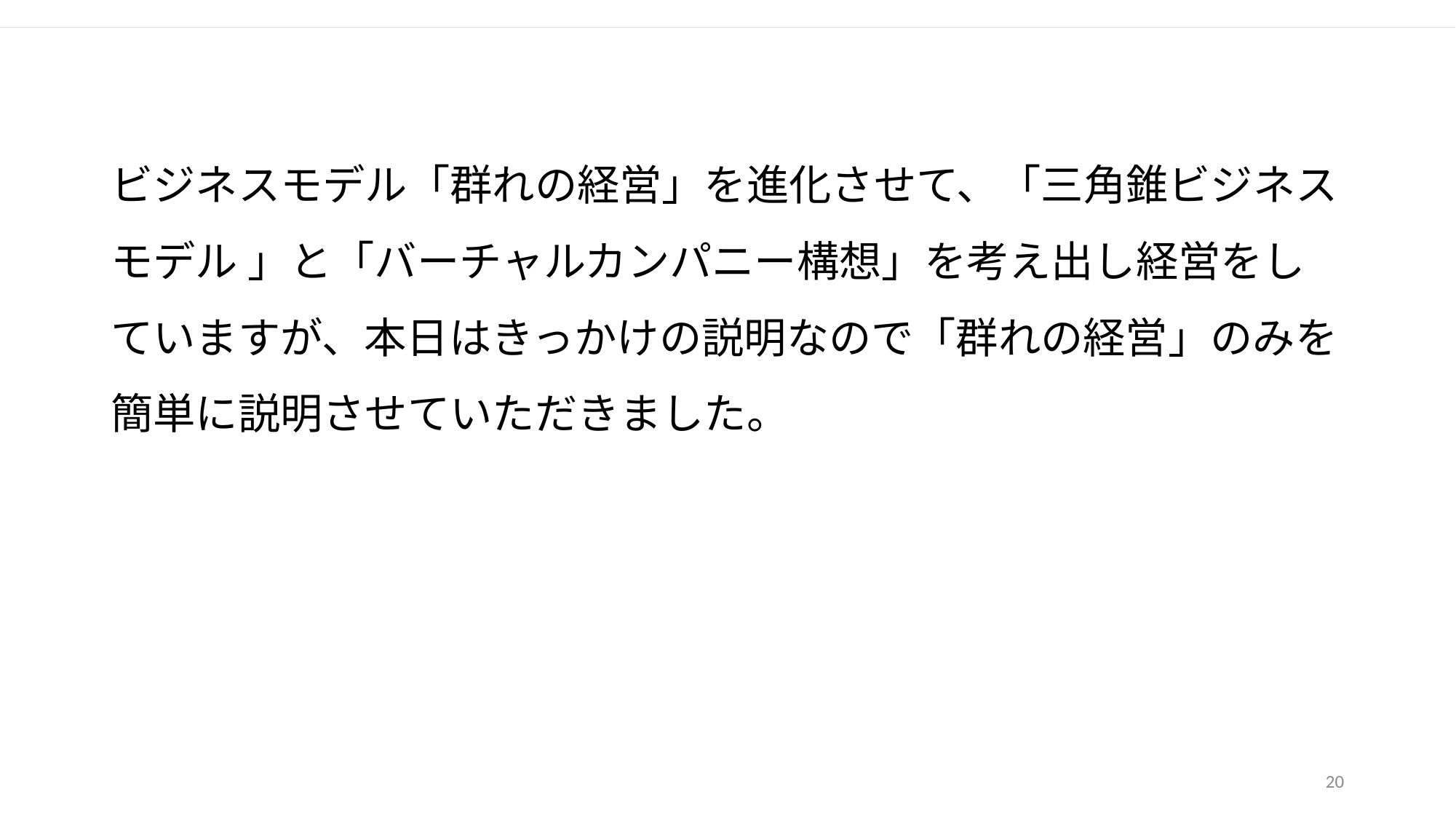

# ビジネスモデル・群れの経営
　ビジネスモデル・群れの経営

ビジネスモデル「群れの経営」を進化させて、「三角錐ビジネスモデル 」と「バーチャルカンパニー構想」を考え出し経営をしていますが、本日はきっかけの説明なので「群れの経営」のみを簡単に説明させていただきました。

20